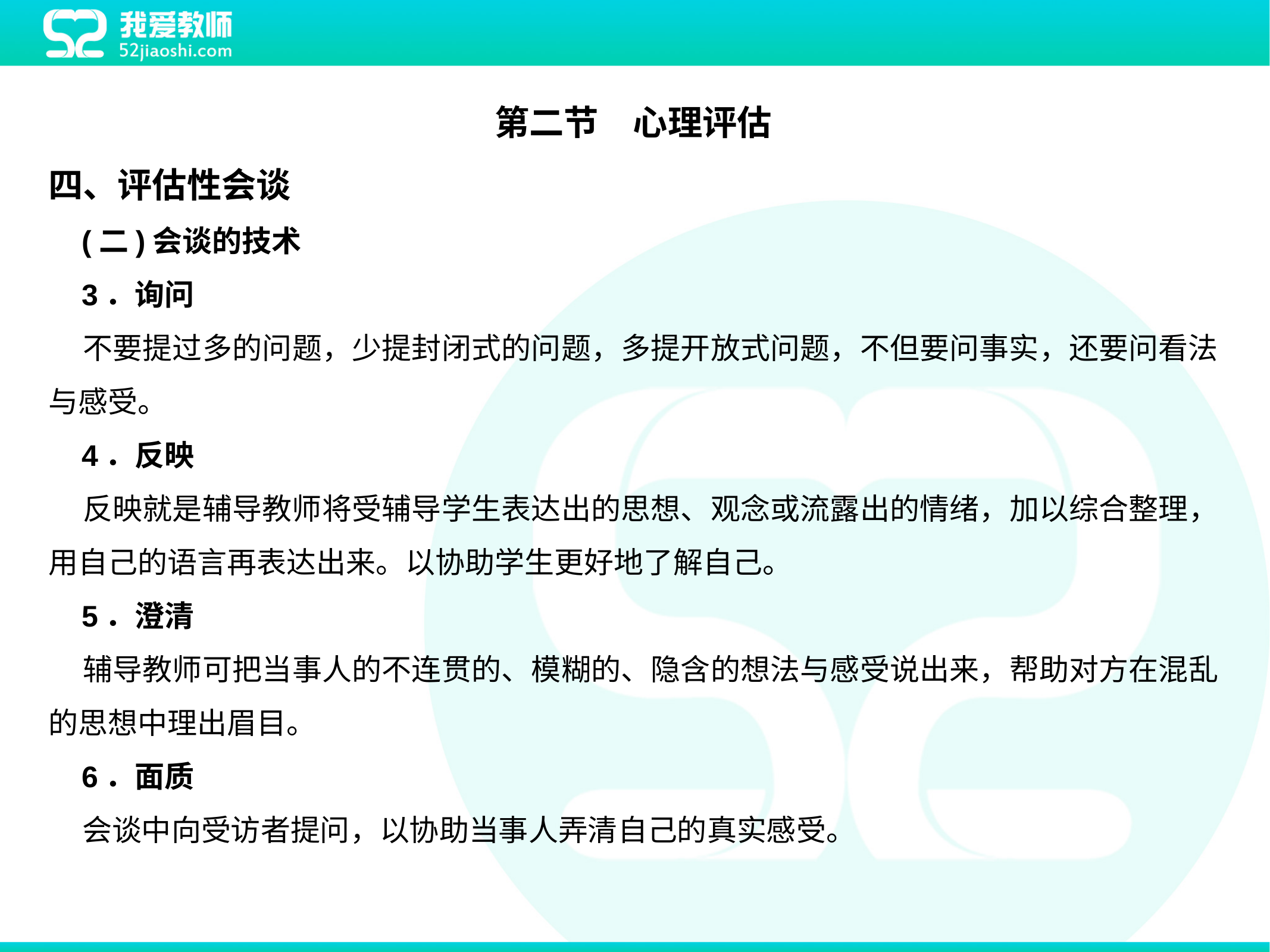

第二节　心理评估
四、评估性会谈
    (二)会谈的技术
    3．询问
    不要提过多的问题，少提封闭式的问题，多提开放式问题，不但要问事实，还要问看法与感受。
    4．反映
    反映就是辅导教师将受辅导学生表达出的思想、观念或流露出的情绪，加以综合整理，用自己的语言再表达出来。以协助学生更好地了解自己。
    5．澄清
    辅导教师可把当事人的不连贯的、模糊的、隐含的想法与感受说出来，帮助对方在混乱的思想中理出眉目。
    6．面质
    会谈中向受访者提问，以协助当事人弄清自己的真实感受。